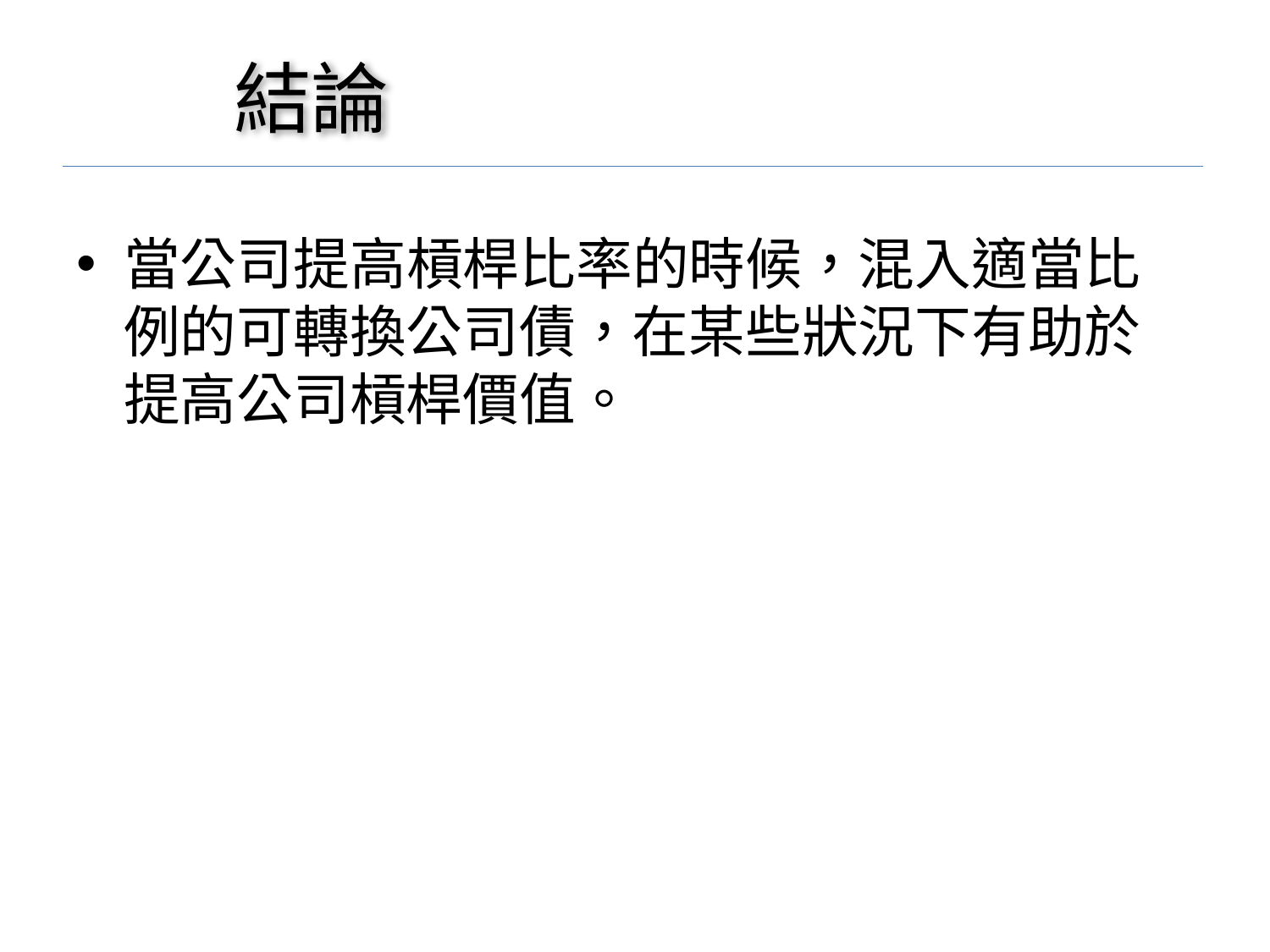

# 結論
當公司提高槓桿比率的時候，混入適當比例的可轉換公司債，在某些狀況下有助於提高公司槓桿價值。